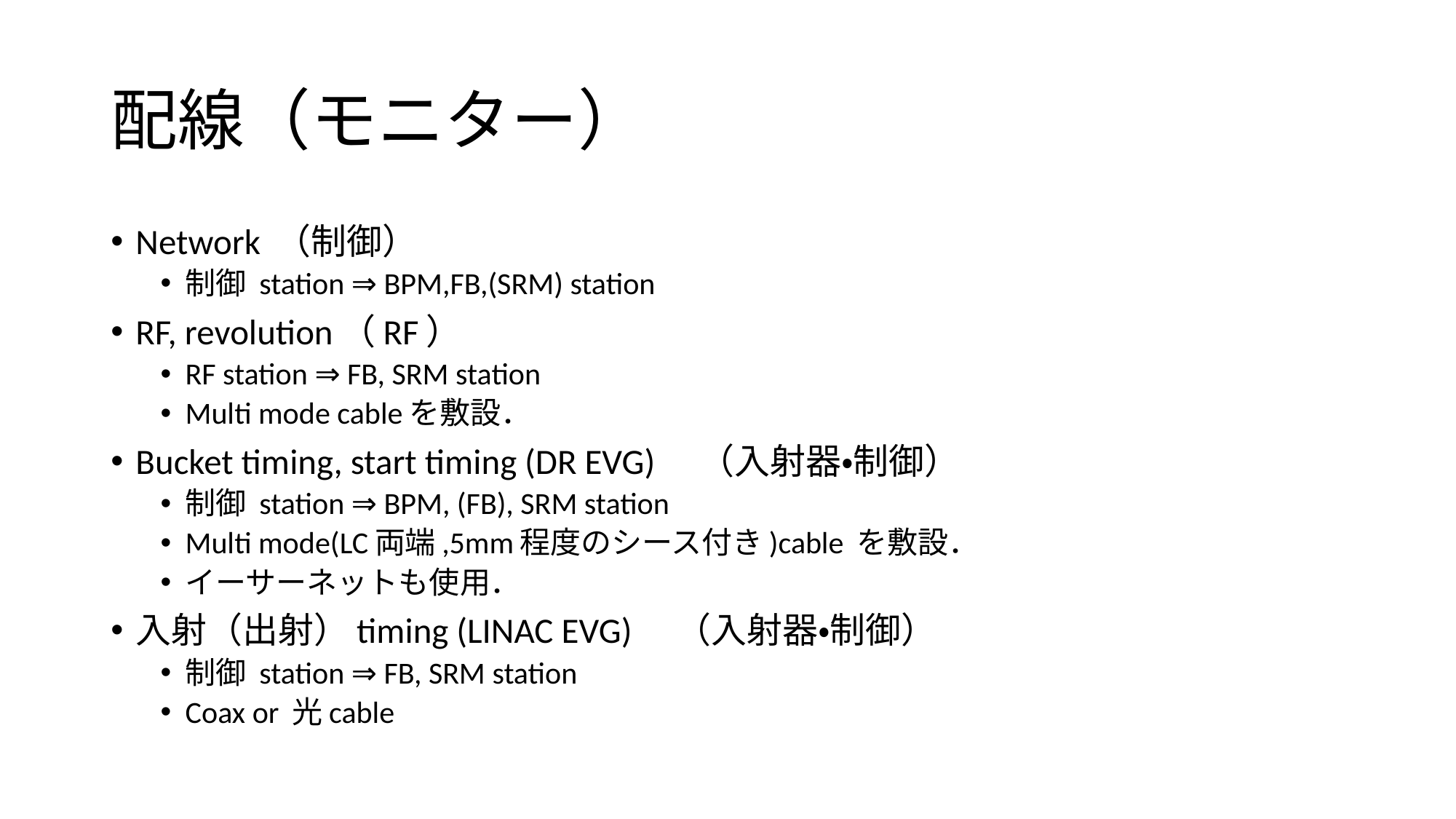

# 配線（モニター）
Network （制御）
制御 station ⇒ BPM,FB,(SRM) station
RF, revolution（RF）
RF station ⇒ FB, SRM station
Multi mode cableを敷設．
Bucket timing, start timing (DR EVG)　（入射器・制御）
制御 station ⇒ BPM, (FB), SRM station
Multi mode(LC両端,5mm程度のシース付き)cable を敷設．
イーサーネットも使用．
入射（出射）timing (LINAC EVG)　（入射器・制御）
制御 station ⇒ FB, SRM station
Coax or 光cable